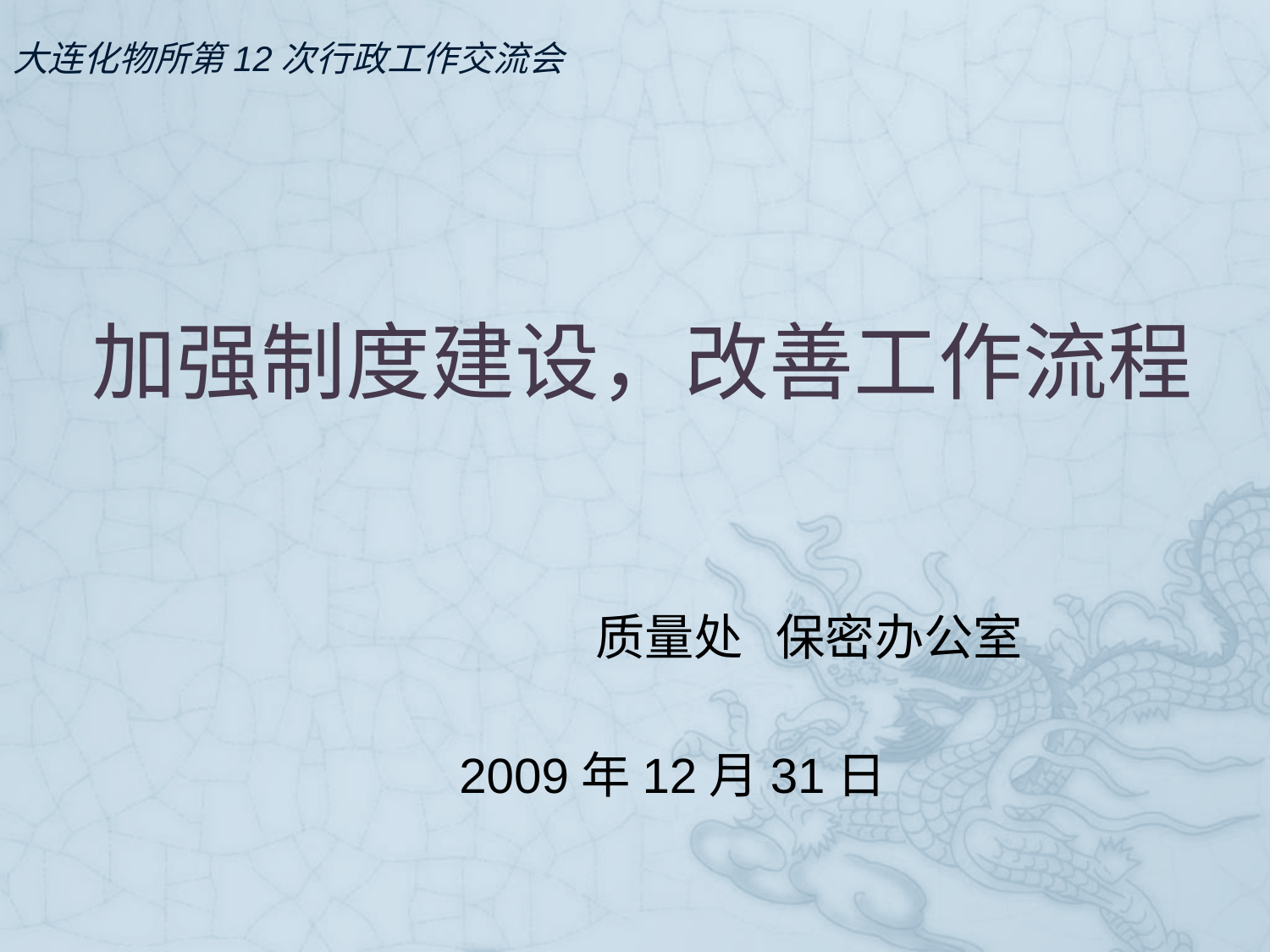

大连化物所第12次行政工作交流会
# 加强制度建设，改善工作流程
质量处   保密办公室

                 2009年12月31日